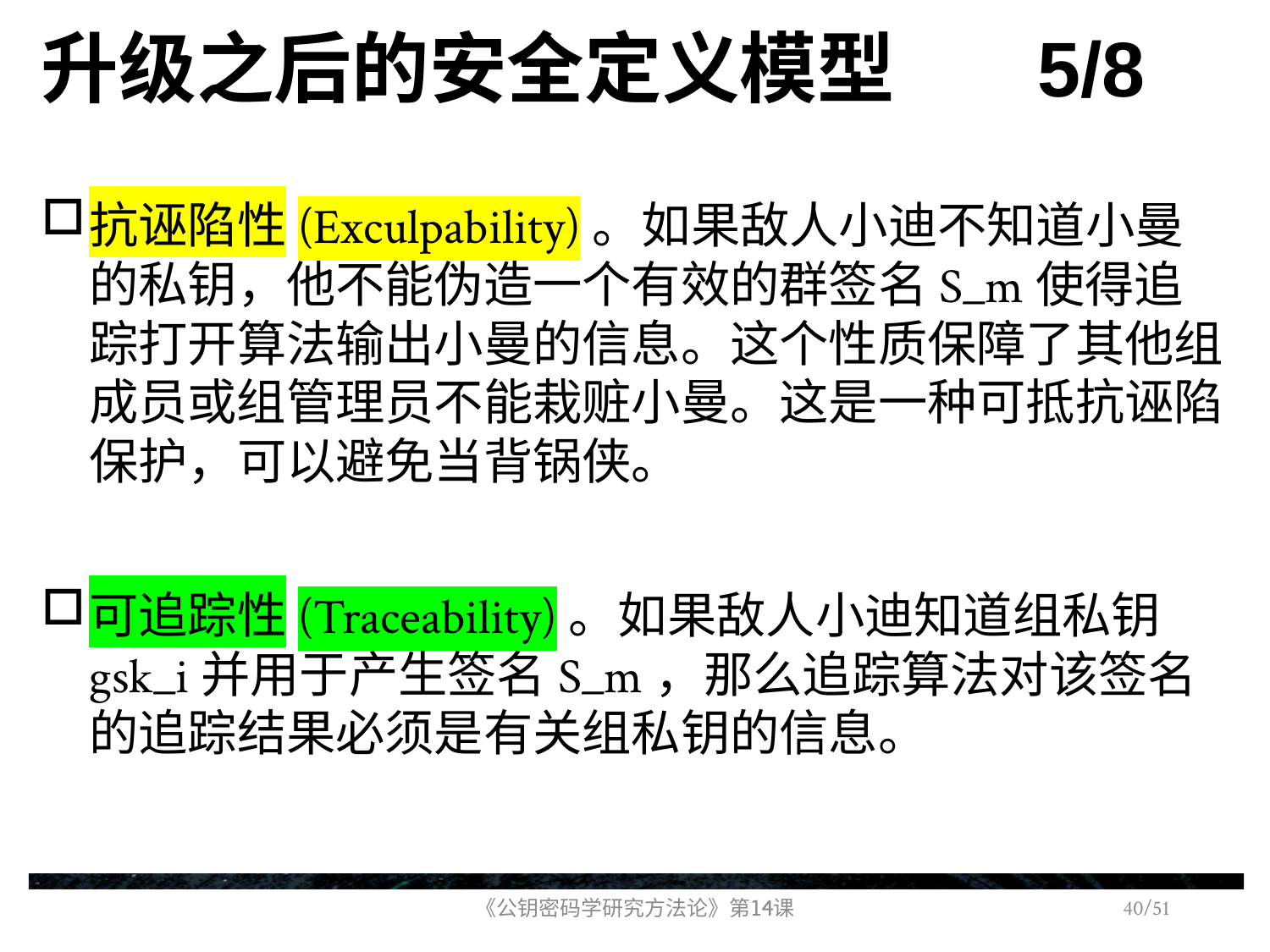

# 升级之后的安全定义模型       5/8
抗诬陷性(Exculpability)。如果敌人小迪不知道小曼的私钥，他不能伪造一个有效的群签名S_m使得追踪打开算法输出小曼的信息。这个性质保障了其他组成员或组管理员不能栽赃小曼。这是一种可抵抗诬陷保护，可以避免当背锅侠。

可追踪性(Traceability)。如果敌人小迪知道组私钥gsk_i并用于产生签名S_m，那么追踪算法对该签名的追踪结果必须是有关组私钥的信息。
《公钥密码学研究方法论》第14课
40/51